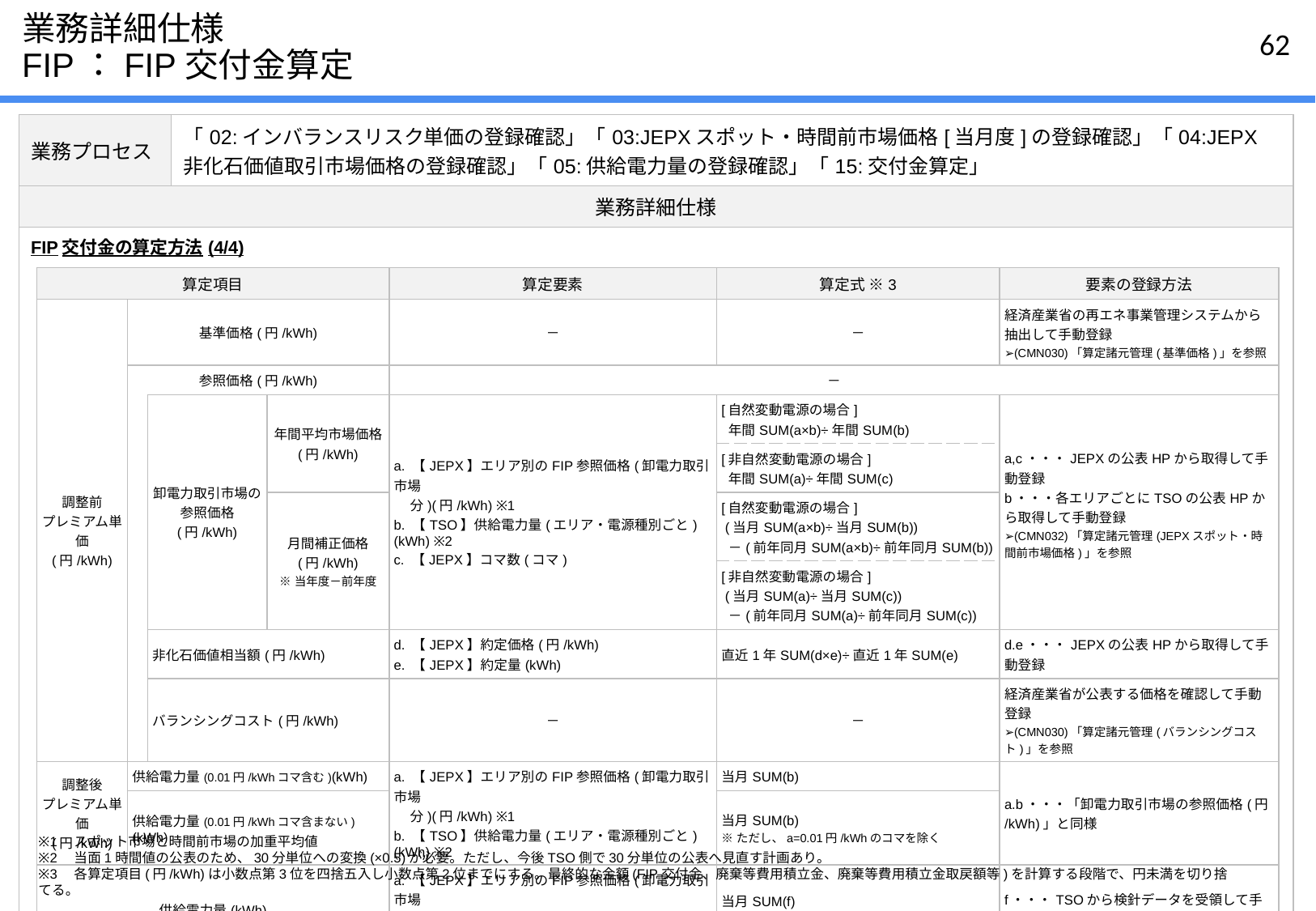

# 業務詳細仕様 FIP：FIP交付金算定
| 業務プロセス | 「02:インバランスリスク単価の登録確認」「03:JEPXスポット・時間前市場価格[当月度]の登録確認」「04:JEPX非化石価値取引市場価格の登録確認」「05:供給電力量の登録確認」「15:交付金算定」 |
| --- | --- |
| 業務詳細仕様 |  |
| FIP交付金の算定方法(4/4) 【FIP交付金算定要素と算定式】 |  |
| 算定項目 |  |  |  | 算定要素 | 算定式 ※3 | 要素の登録方法 |
| --- | --- | --- | --- | --- | --- | --- |
| 調整前 プレミアム単価 (円/kWh) | 基準価格(円/kWh) |  |  | － | － | 経済産業省の再エネ事業管理システムから抽出して手動登録 ➢(CMN030)「算定諸元管理(基準価格)」を参照 |
|  | 参照価格(円/kWh) |  |  | － |  |  |
|  |  | 卸電力取引市場の 参照価格 (円/kWh) | 年間平均市場価格 (円/kWh) | a. 【JEPX】エリア別のFIP参照価格(卸電力取引市場 分)(円/kWh) ※1 b. 【TSO】供給電力量(エリア・電源種別ごと)(kWh) ※2 c. 【JEPX】コマ数(コマ) | [自然変動電源の場合] 年間SUM(a×b)÷年間SUM(b) | a,c・・・JEPXの公表HPから取得して手動登録 b・・・各エリアごとにTSOの公表HPから取得して手動登録 ➢(CMN032)「算定諸元管理(JEPXスポット・時間前市場価格)」を参照 |
|  |  |  |  |  | [非自然変動電源の場合] 年間SUM(a)÷年間SUM(c) |  |
|  |  |  | 月間補正価格 (円/kWh) ※当年度－前年度 |  | [自然変動電源の場合] (当月SUM(a×b)÷当月SUM(b)) －(前年同月SUM(a×b)÷前年同月SUM(b)) |  |
|  |  |  |  |  | [非自然変動電源の場合] (当月SUM(a)÷当月SUM(c)) －(前年同月SUM(a)÷前年同月SUM(c)) |  |
|  |  | 非化石価値相当額(円/kWh) |  | d. 【JEPX】約定価格(円/kWh) e. 【JEPX】約定量(kWh) | 直近1年SUM(d×e)÷直近1年SUM(e) | d.e・・・JEPXの公表HPから取得して手動登録 |
|  |  | バランシングコスト(円/kWh) |  | － | － | 経済産業省が公表する価格を確認して手動登録 ➢(CMN030)「算定諸元管理(バランシングコスト)」を参照 |
| 調整後 プレミアム単価 (円/kWh) | 供給電力量(0.01円/kWhコマ含む)(kWh) |  |  | a. 【JEPX】エリア別のFIP参照価格(卸電力取引市場 分)(円/kWh) ※1 b. 【TSO】供給電力量(エリア・電源種別ごと)(kWh) ※2 | 当月SUM(b) | a.b・・・「卸電力取引市場の参照価格(円/kWh)」と同様 |
|  | 供給電力量(0.01円/kWhコマ含まない)(kWh) |  |  |  | 当月SUM(b) ※ただし、a=0.01円/kWhのコマを除く |  |
| 供給電力量(kWh) |  |  |  | a. 【JEPX】エリア別のFIP参照価格(卸電力取引市場 分)(円/kWh) ※1 f. 【TSO】供給電力量(設備・30分コマ) | 当月SUM(f) ※ただし、a=0.01円/kWhのコマを除く | f・・・TSOから検針データを受領して手動登録 |
| インバランスリスク料(円) ※非自然変動電源のみ |  |  |  | f. 【TSO】供給電力量(設備・30分コマ) g. 【FIT】インバランスリスク単価(円/kWh) | 当月SUM(g×f) | f・・・TSOから検針データを受領して手動登録 g・・・FIT納付金・交付金システムから抽出 |
※1　スポット市場と時間前市場の加重平均値
※2　当面1時間値の公表のため、30分単位への変換(×0.5)が必要。ただし、今後TSO側で30分単位の公表へ見直す計画あり。
※3　各算定項目(円/kWh)は小数点第3位を四捨五入し小数点第2位までにする。最終的な金額(FIP交付金、廃棄等費用積立金、廃棄等費用積立金取戻額等)を計算する段階で、円未満を切り捨てる。